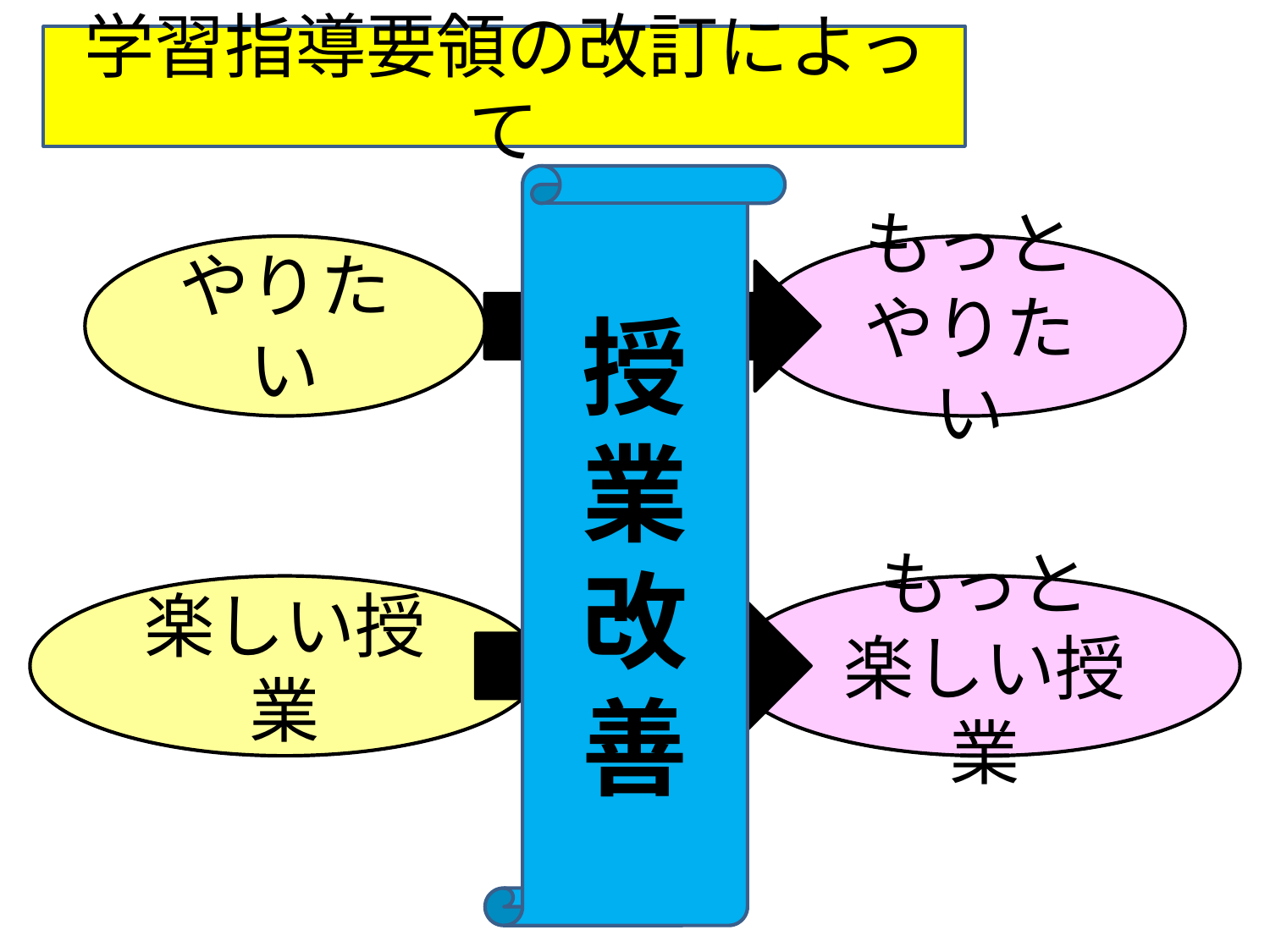

学習指導要領の改訂によって
授業改善
やりたい
もっと
やりたい

楽しい授業
もっと
楽しい授業